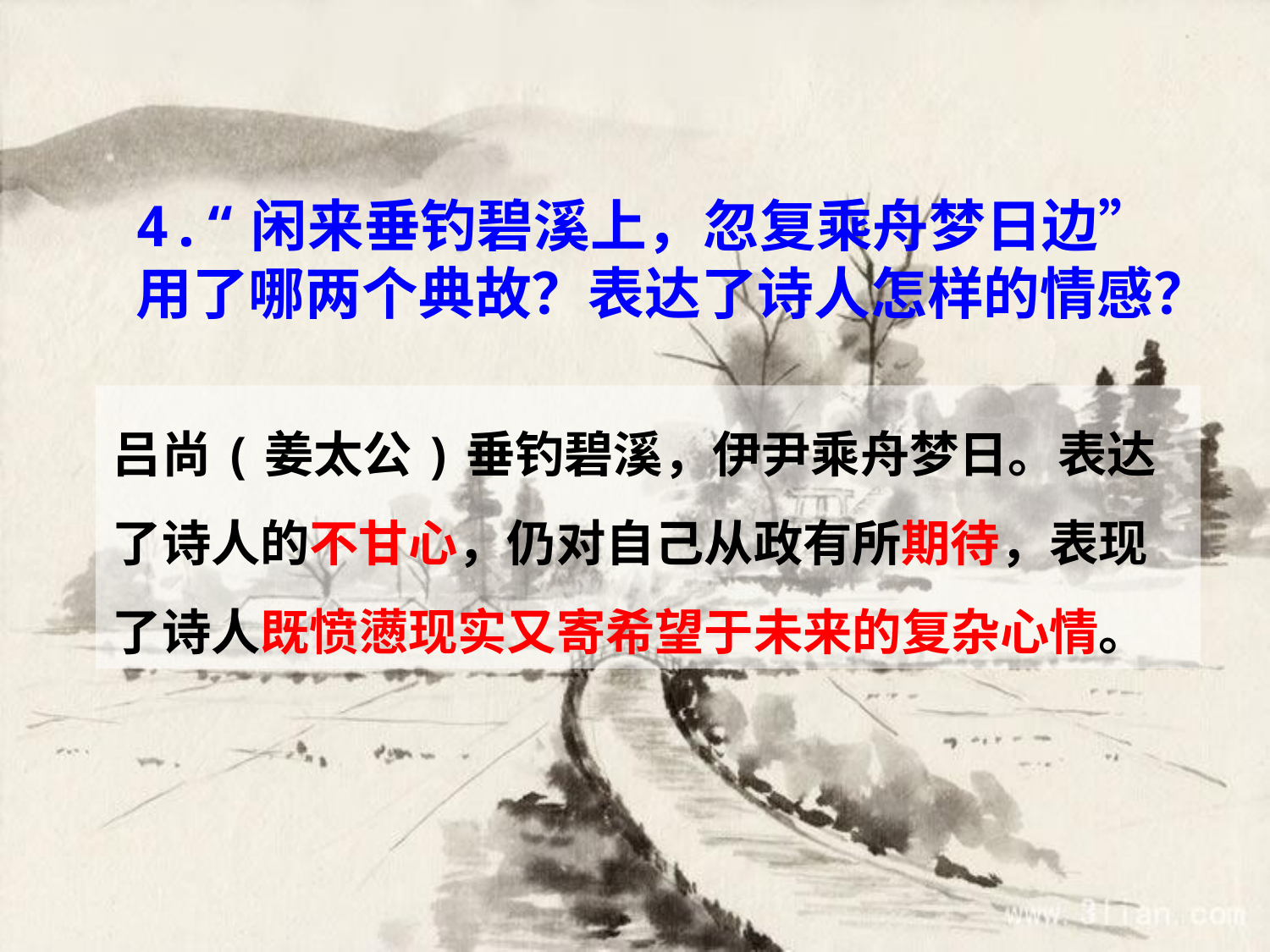

4.“闲来垂钓碧溪上，忽复乘舟梦日边”
用了哪两个典故？表达了诗人怎样的情感？
吕尚(姜太公)垂钓碧溪，伊尹乘舟梦日。表达了诗人的不甘心，仍对自己从政有所期待，表现了诗人既愤懑现实又寄希望于未来的复杂心情。